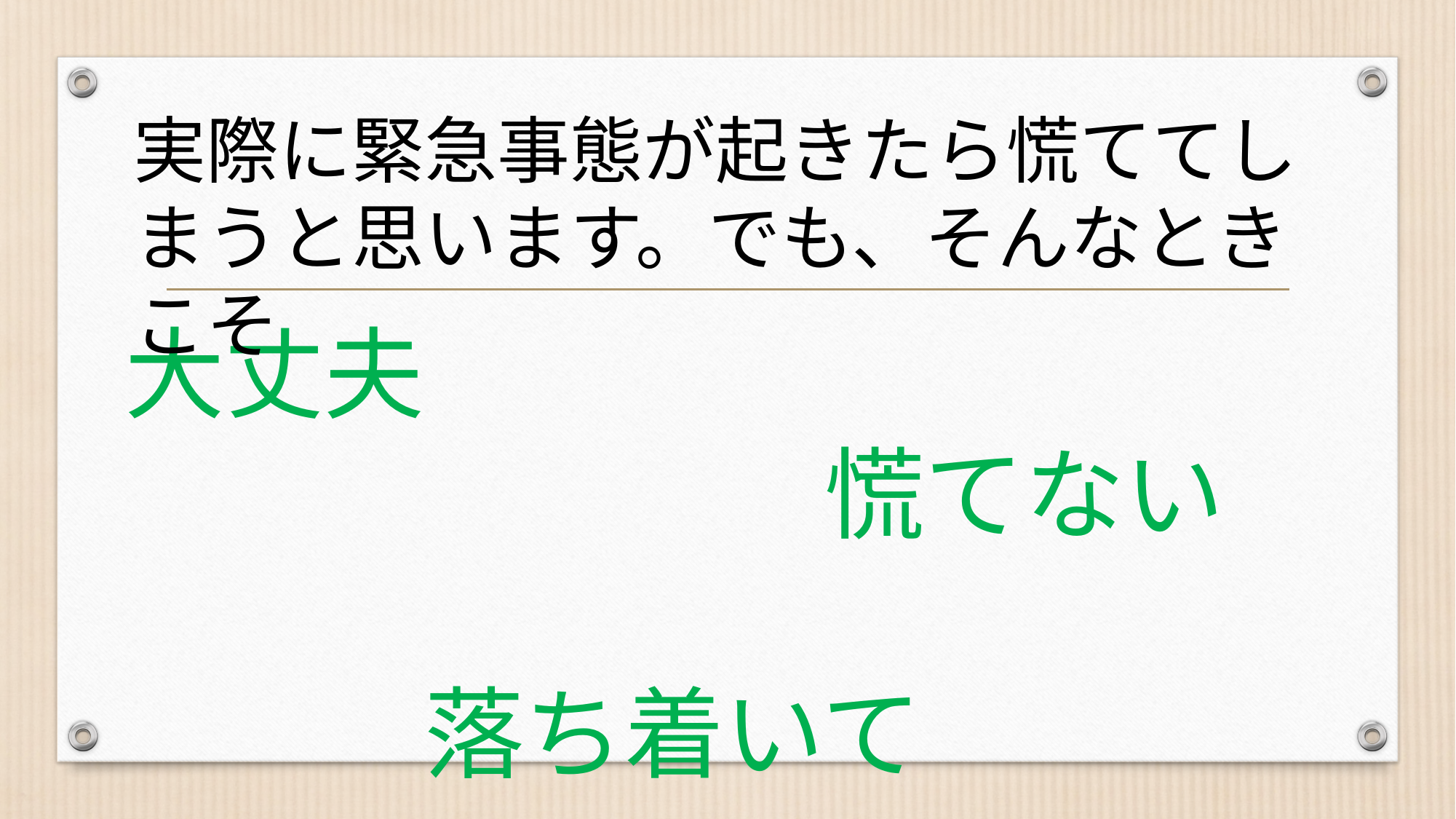

実際に緊急事態が起きたら慌ててしまうと思います。でも、そんなときこそ
大丈夫
　　　　　　　慌てない
　　　　　　　　　　　　　　　落ち着いて